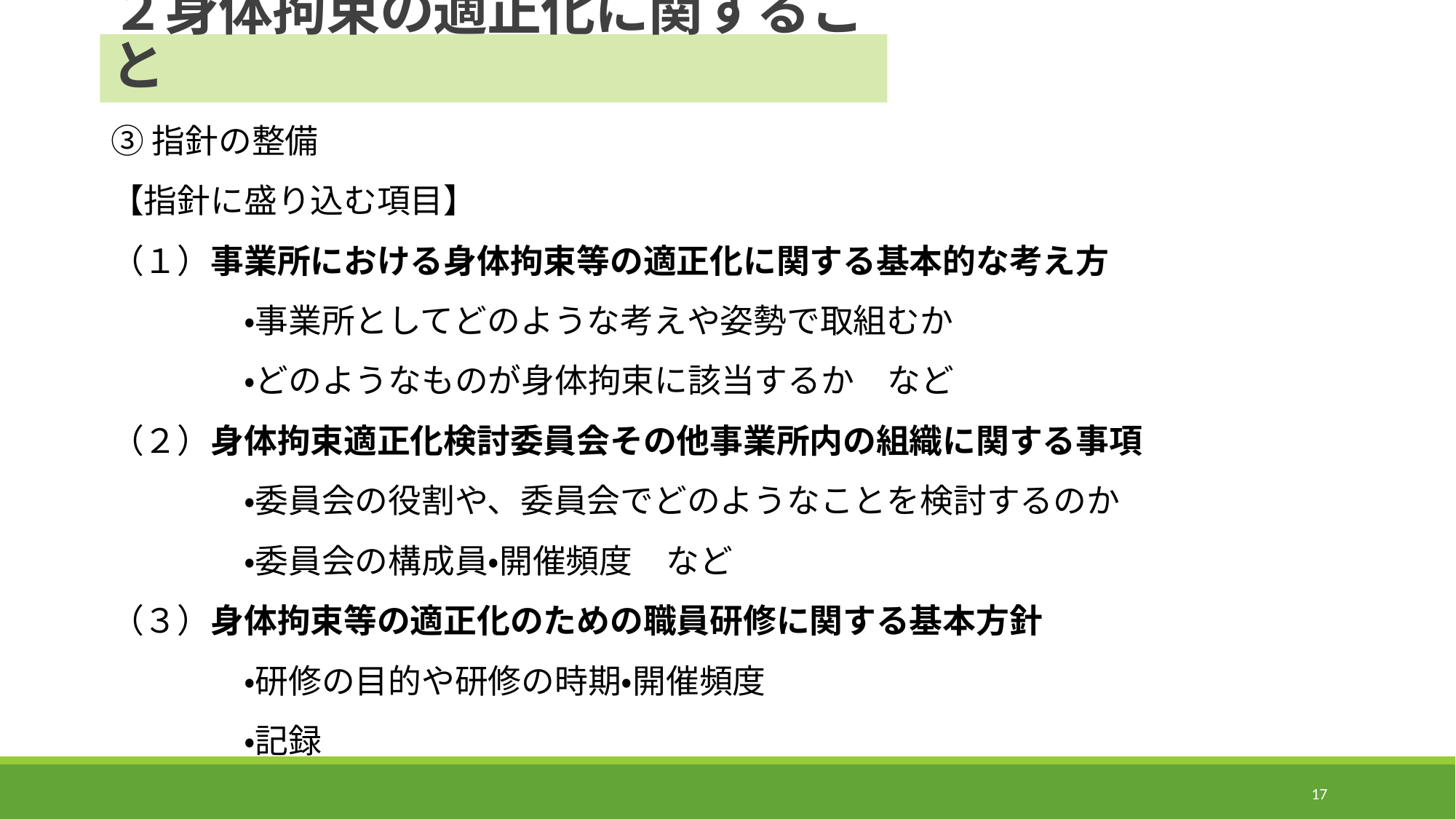

２身体拘束の適正化に関すること
③指針の整備
【指針に盛り込む項目】
（１）事業所における身体拘束等の適正化に関する基本的な考え方
　　　　・事業所としてどのような考えや姿勢で取組むか
　　　　・どのようなものが身体拘束に該当するか　など
（２）身体拘束適正化検討委員会その他事業所内の組織に関する事項
　　　　・委員会の役割や、委員会でどのようなことを検討するのか
　　　　・委員会の構成員・開催頻度　など
（３）身体拘束等の適正化のための職員研修に関する基本方針
　　　　・研修の目的や研修の時期・開催頻度
　　　　・記録
17